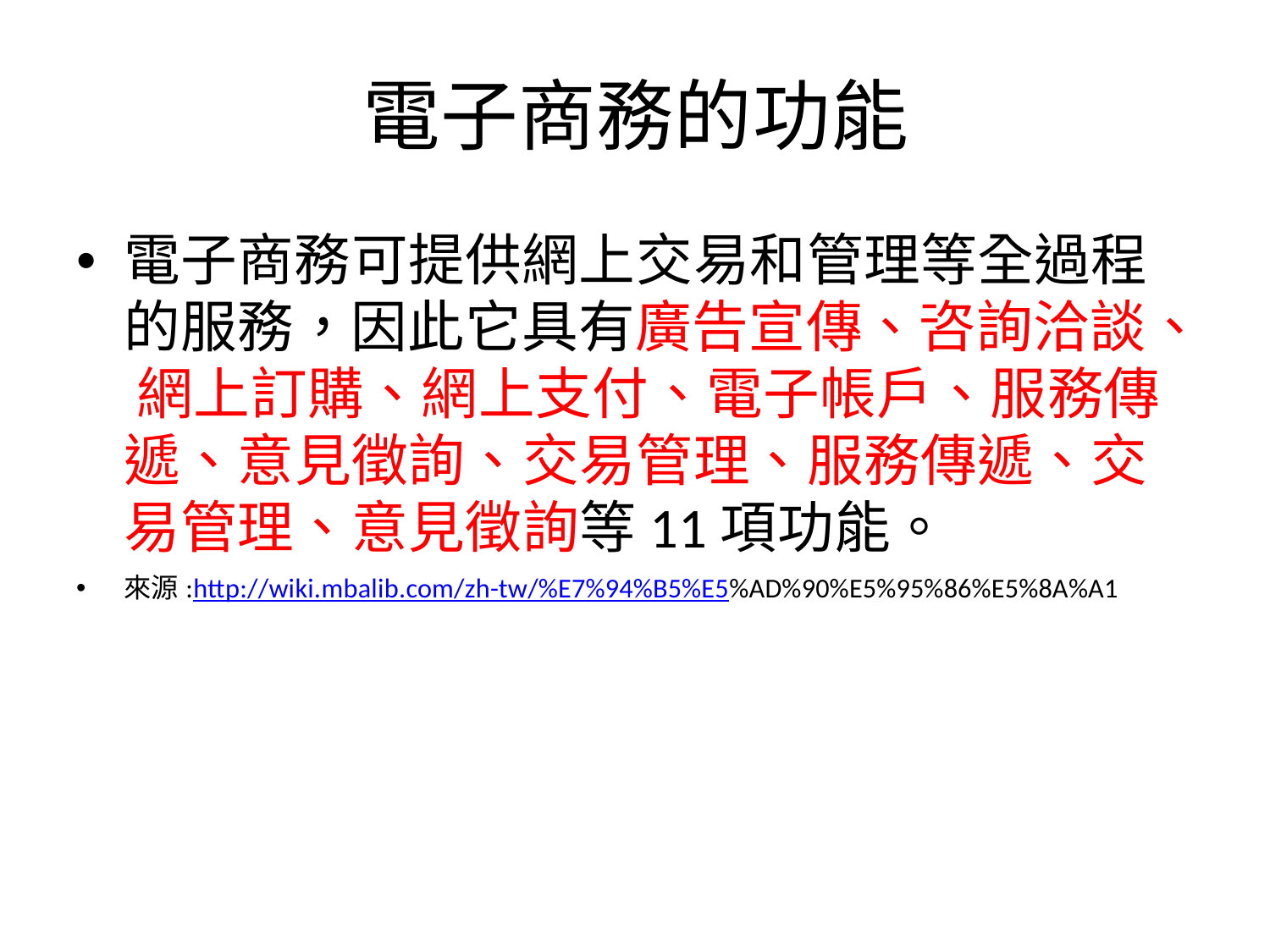

# 電子商務的功能
電子商務可提供網上交易和管理等全過程 的服務，因此它具有廣告宣傳、咨詢洽談、 網上訂購、網上支付、電子帳戶、服務傳 遞、意見徵詢、交易管理、服務傳遞、交 易管理、意見徵詢等11項功能。
來源:http://wiki.mbalib.com/zh-tw/%E7%94%B5%E5%AD%90%E5%95%86%E5%8A%A1